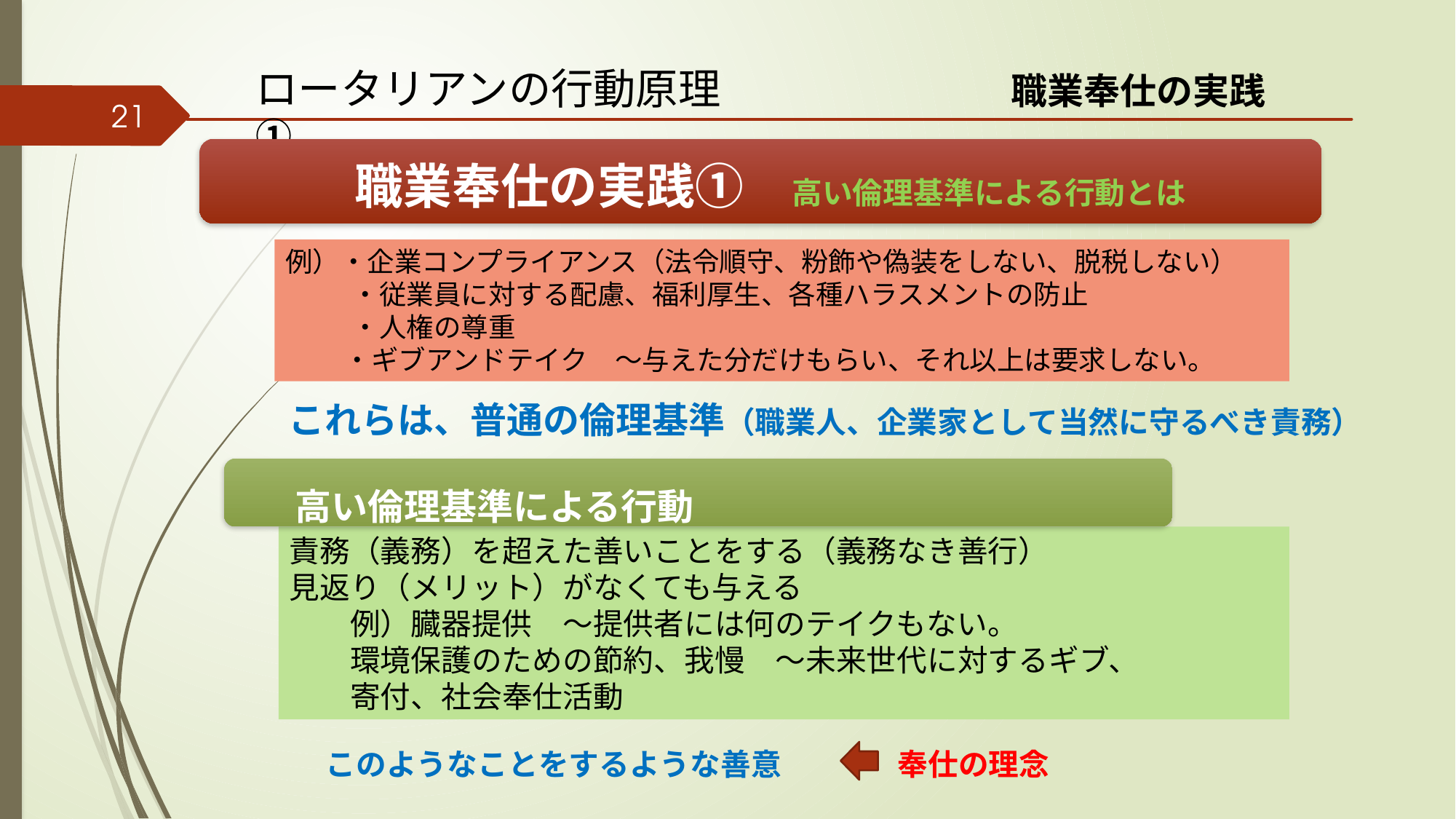

ロータリアンの行動原理　　　　　　　職業奉仕の実践①
21

　職業奉仕の実践①　高い倫理基準による行動とは

例）・企業コンプライアンス（法令順守、粉飾や偽装をしない、脱税しない）
　　  ・従業員に対する配慮、福利厚生、各種ハラスメントの防止
　　  ・人権の尊重
  　  ・ギブアンドテイク　～与えた分だけもらい、それ以上は要求しない。
　これらは、普通の倫理基準（職業人、企業家として当然に守るべき責務）

高い倫理基準による行動

責務（義務）を超えた善いことをする（義務なき善行）
見返り（メリット）がなくても与える
　　例）臓器提供　～提供者には何のテイクもない。
　　環境保護のための節約、我慢　～未来世代に対するギブ、
　　寄付、社会奉仕活動
         このようなことをするような善意　　        奉仕の理念